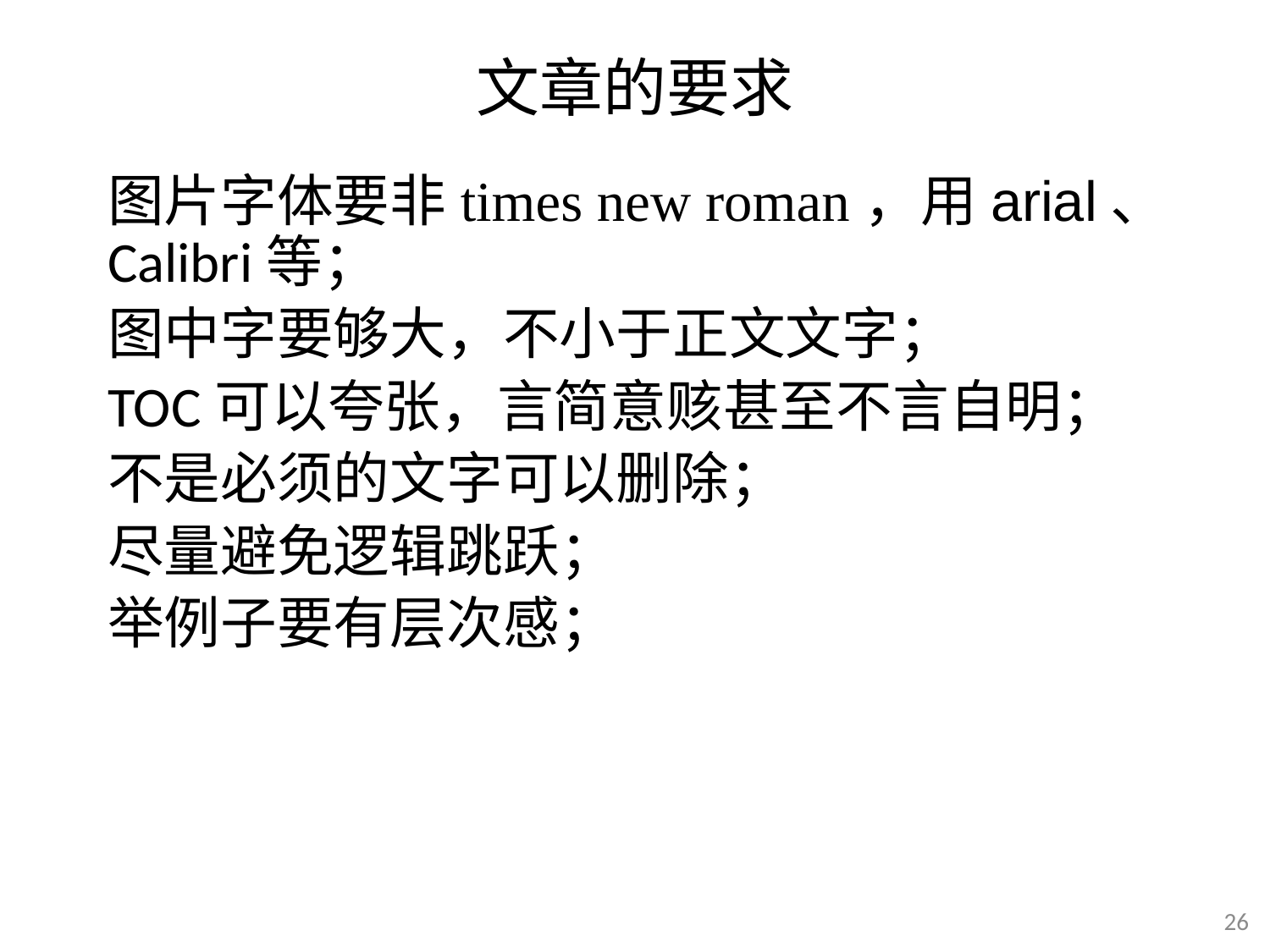

文章的要求
图片字体要非times new roman，用arial、Calibri等；
图中字要够大，不小于正文文字；
TOC可以夸张，言简意赅甚至不言自明；
不是必须的文字可以删除；
尽量避免逻辑跳跃；
举例子要有层次感；
26